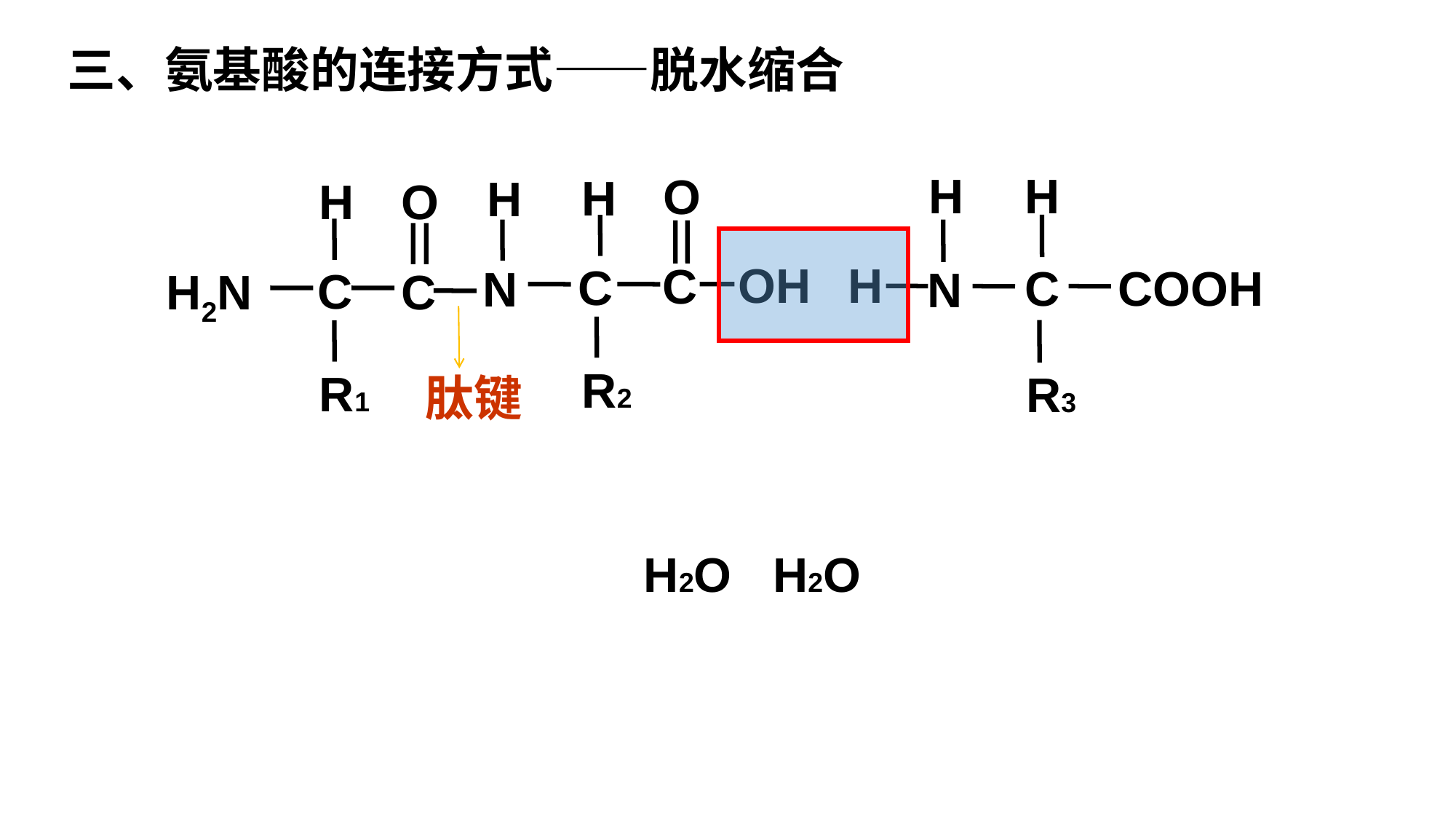

三、氨基酸的连接方式——脱水缩合
H
H

C
COOH
N

R3
O
H
H
H
O

C
C
N
C
H2N
C

R2
R1

OH
H

肽键
H2O
H2O